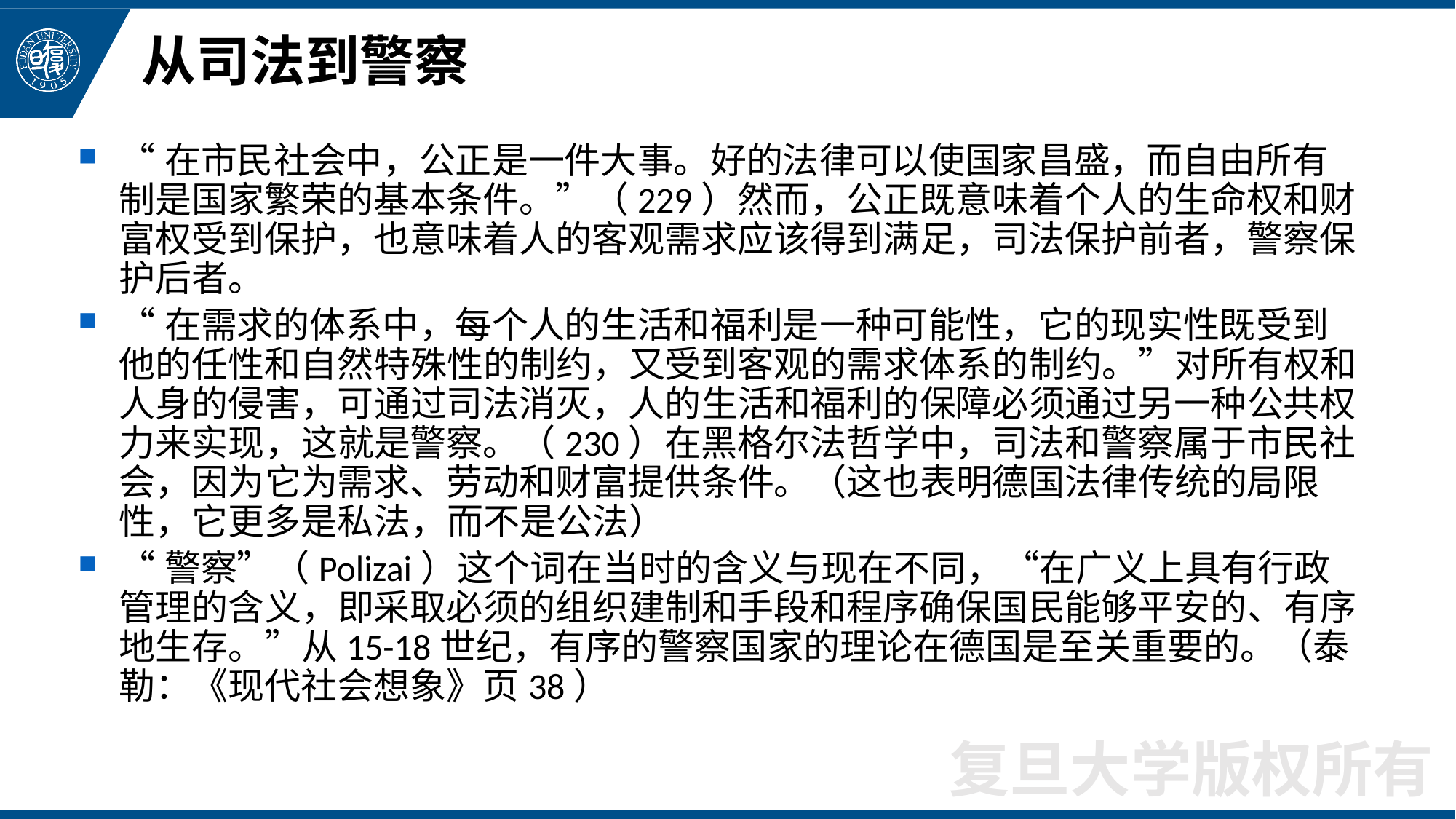

# 从司法到警察
“在市民社会中，公正是一件大事。好的法律可以使国家昌盛，而自由所有制是国家繁荣的基本条件。”（229）然而，公正既意味着个人的生命权和财富权受到保护，也意味着人的客观需求应该得到满足，司法保护前者，警察保护后者。
“在需求的体系中，每个人的生活和福利是一种可能性，它的现实性既受到他的任性和自然特殊性的制约，又受到客观的需求体系的制约。”对所有权和人身的侵害，可通过司法消灭，人的生活和福利的保障必须通过另一种公共权力来实现，这就是警察。（230）在黑格尔法哲学中，司法和警察属于市民社会，因为它为需求、劳动和财富提供条件。（这也表明德国法律传统的局限性，它更多是私法，而不是公法）
“警察”（Polizai）这个词在当时的含义与现在不同，“在广义上具有行政管理的含义，即采取必须的组织建制和手段和程序确保国民能够平安的、有序地生存。”从15-18世纪，有序的警察国家的理论在德国是至关重要的。（泰勒：《现代社会想象》页38）